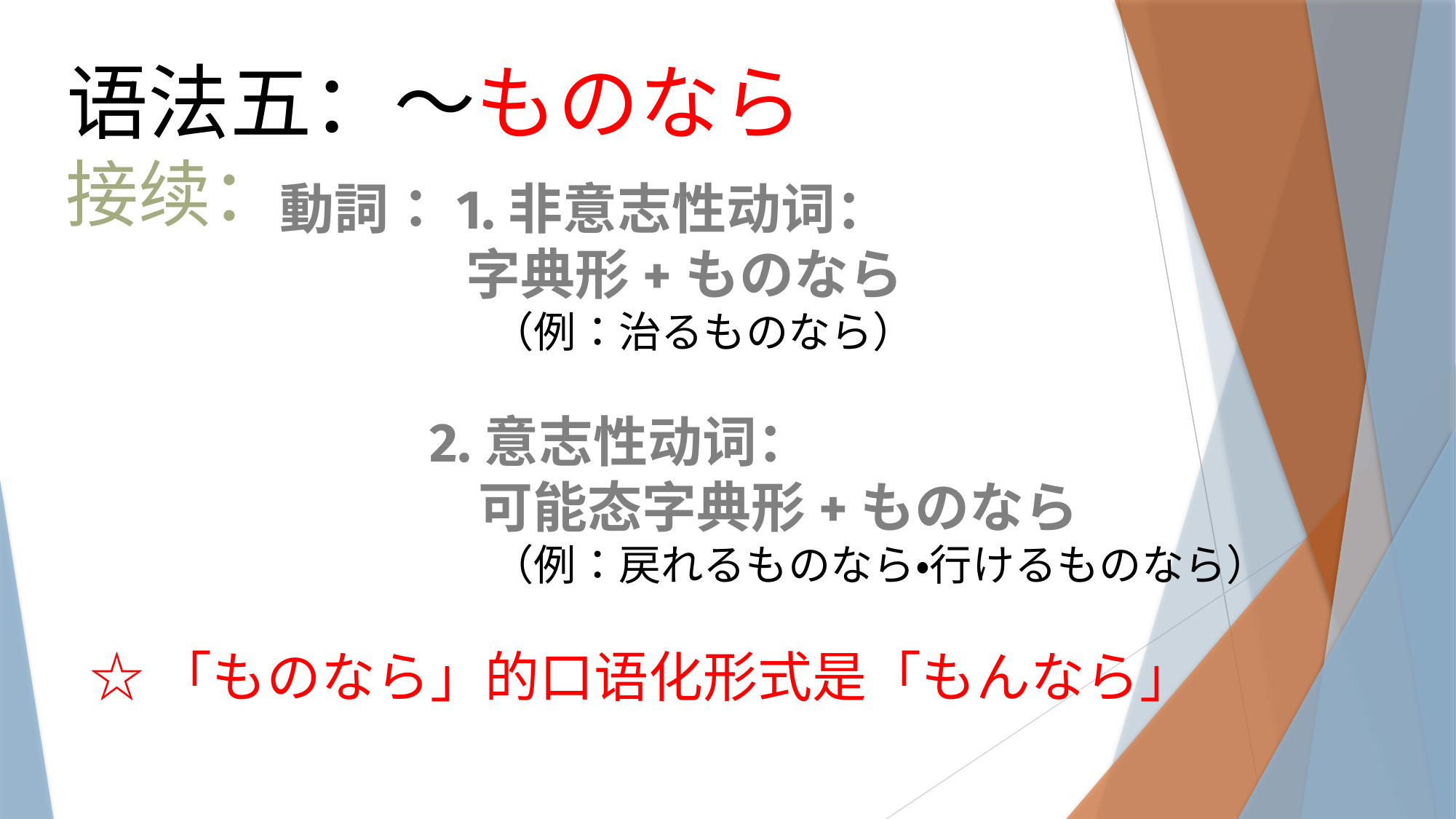

语法五：～ものなら
接续：
動詞：1.非意志性动词：
              字典形+ものなら
　　　　　（例：治るものなら）

               2.意志性动词：
               可能态字典形+ものなら
　　　　　（例：戻れるものなら・行けるものなら）

☆「ものなら」的口语化形式是「もんなら」